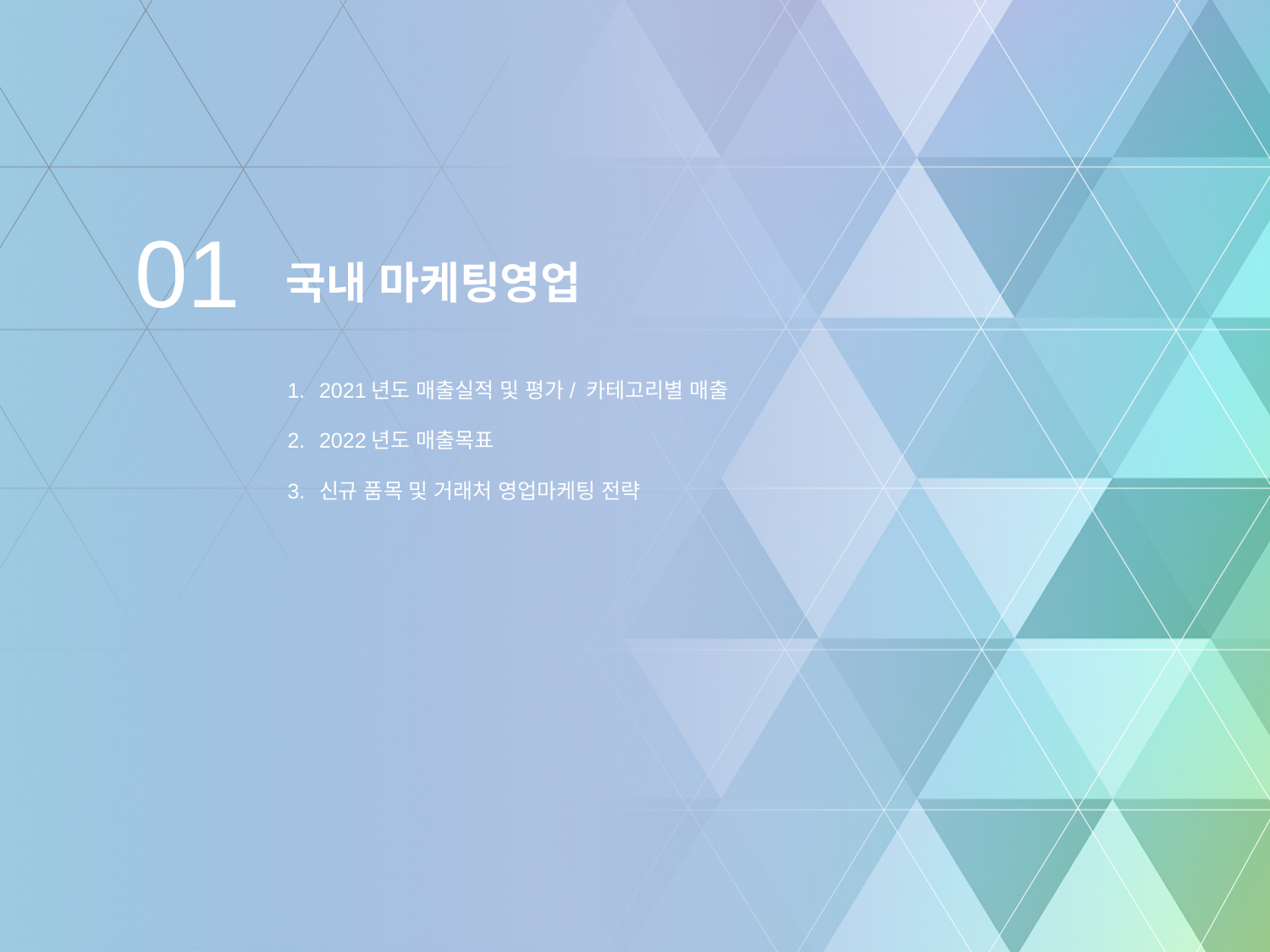

01
국내 마케팅영업
2021년도 매출실적 및 평가/ 카테고리별 매출
2022년도 매출목표
신규 품목 및 거래처 영업마케팅 전략